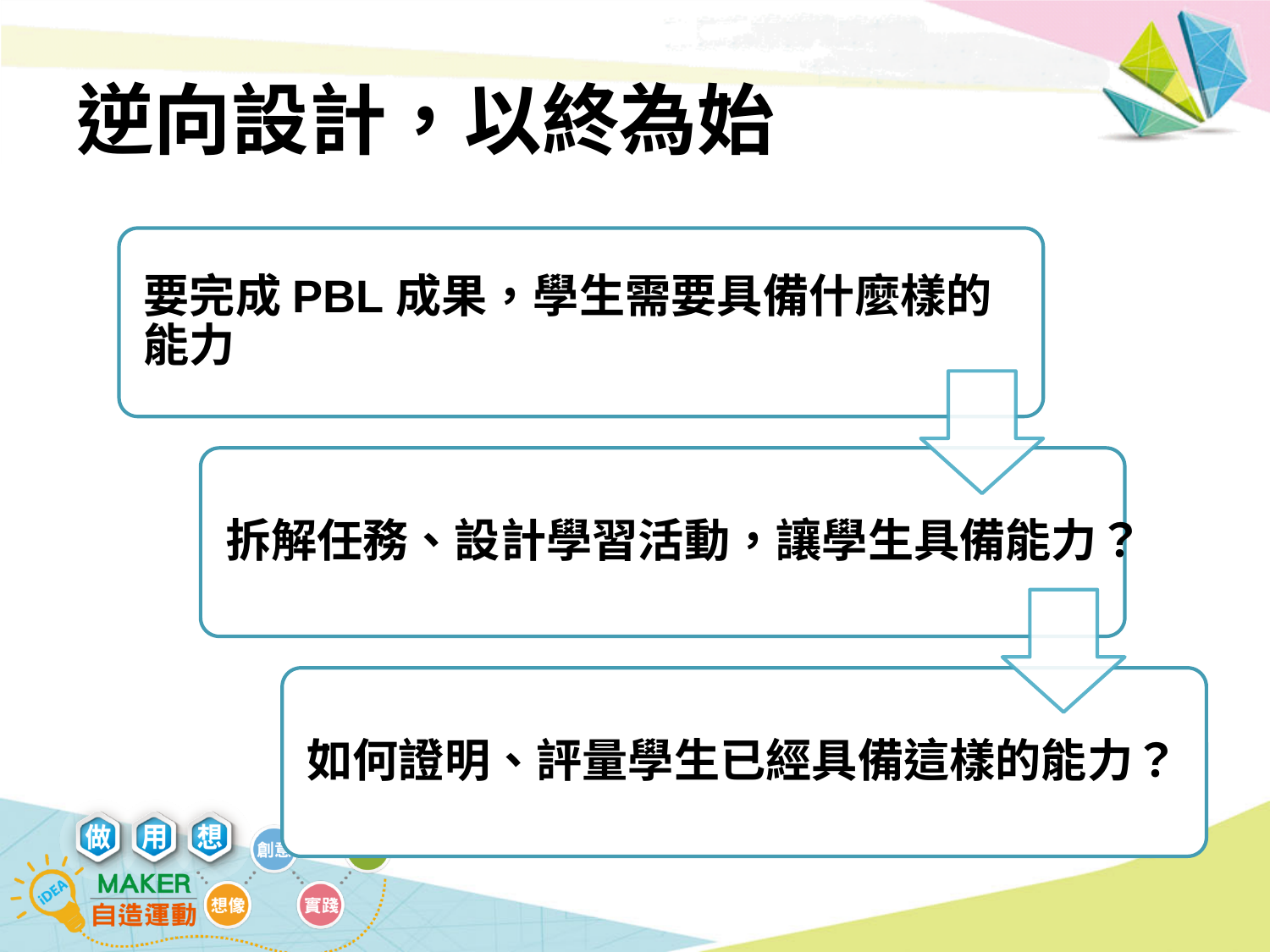

# 逆向設計，以終為始
要完成PBL成果，學生需要具備什麼樣的能力
拆解任務、設計學習活動，讓學生具備能力？
如何證明、評量學生已經具備這樣的能力？